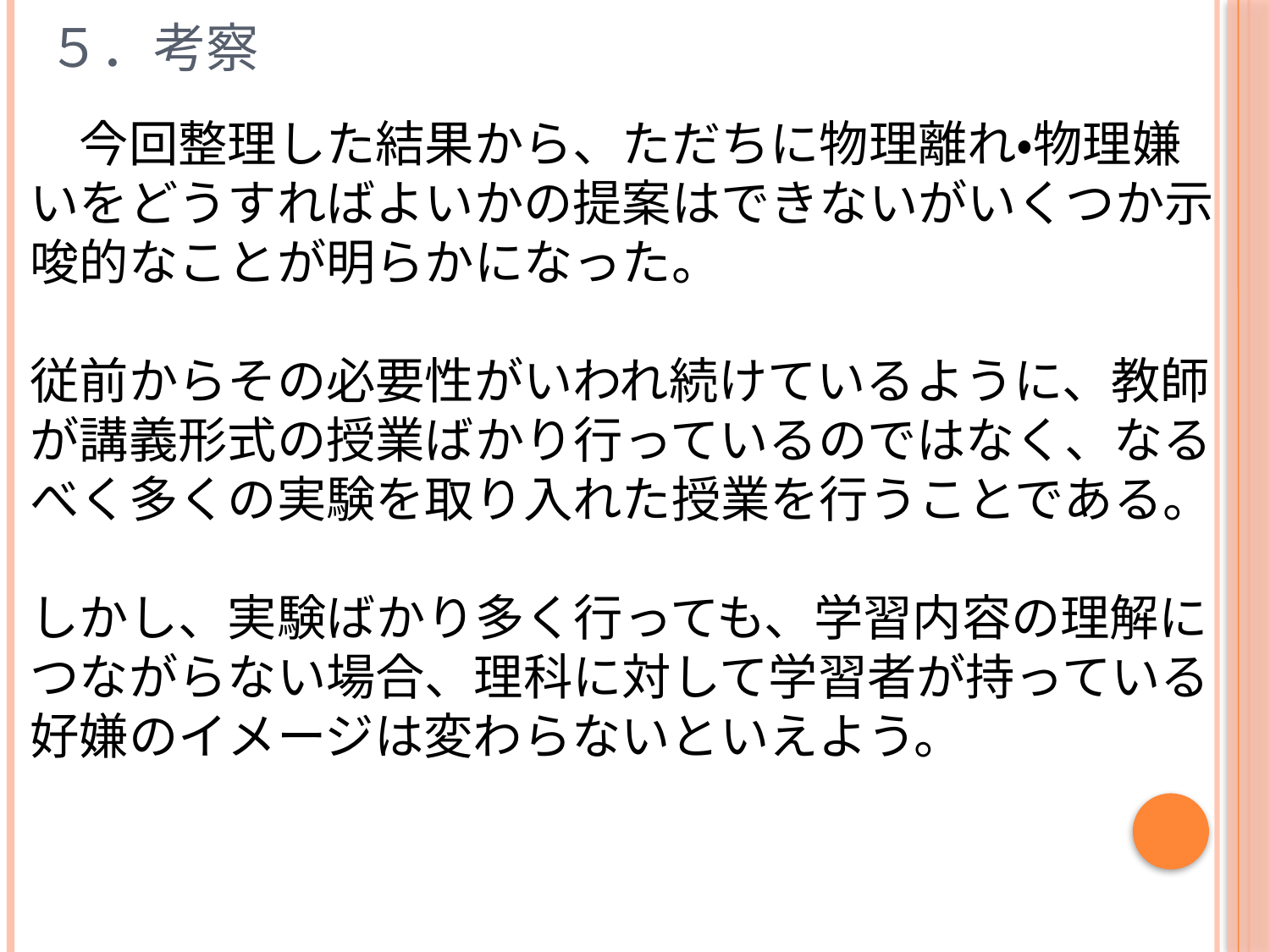

５．考察
　今回整理した結果から、ただちに物理離れ・物理嫌
いをどうすればよいかの提案はできないがいくつか示
唆的なことが明らかになった。

従前からその必要性がいわれ続けているように、教師
が講義形式の授業ばかり行っているのではなく、なる
べく多くの実験を取り入れた授業を行うことである。

しかし、実験ばかり多く行っても、学習内容の理解に
つながらない場合、理科に対して学習者が持っている
好嫌のイメージは変わらないといえよう。